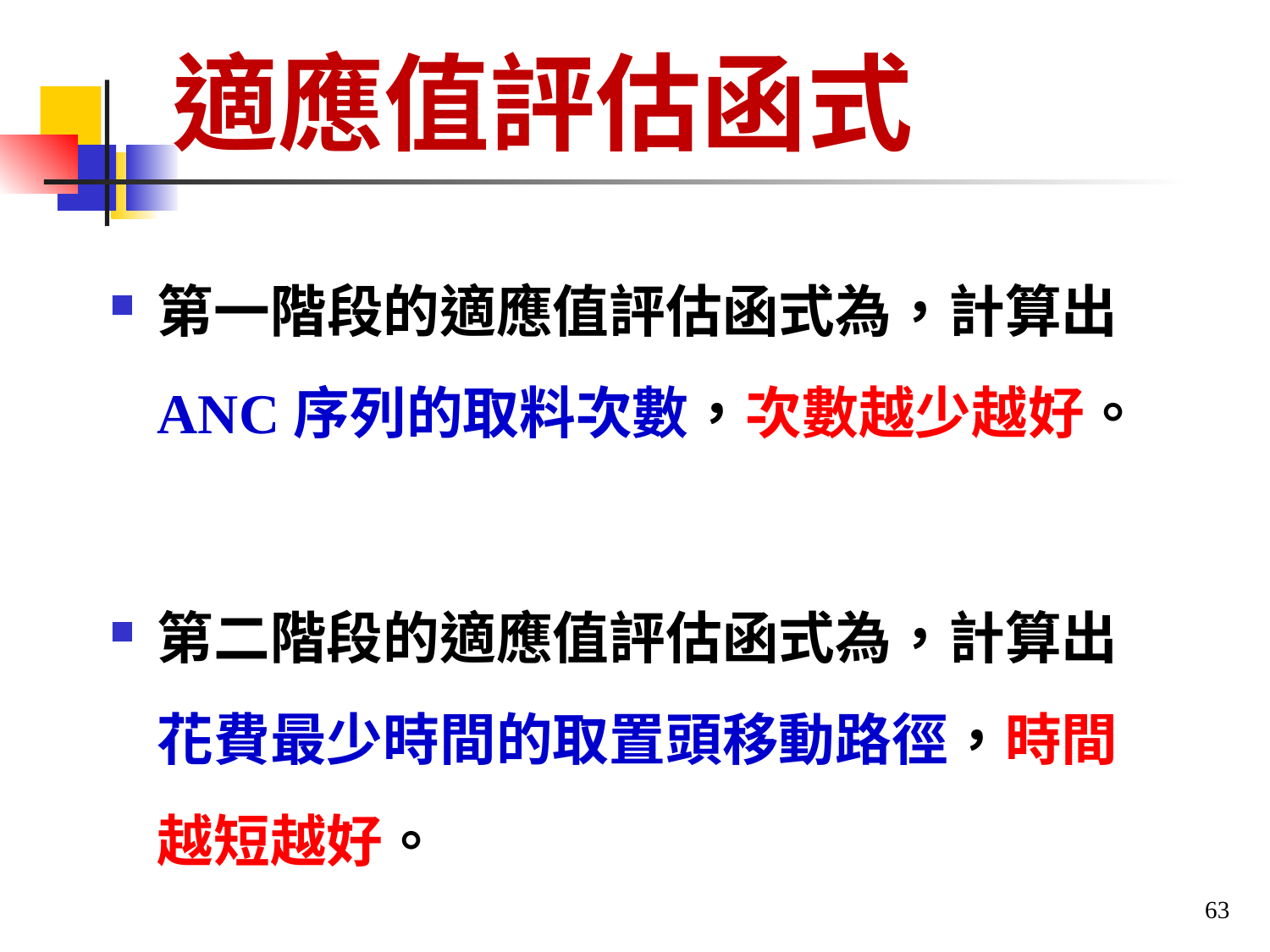

# 適應值評估函式
第一階段的適應值評估函式為，計算出ANC序列的取料次數，次數越少越好。

第二階段的適應值評估函式為，計算出花費最少時間的取置頭移動路徑，時間越短越好。
63